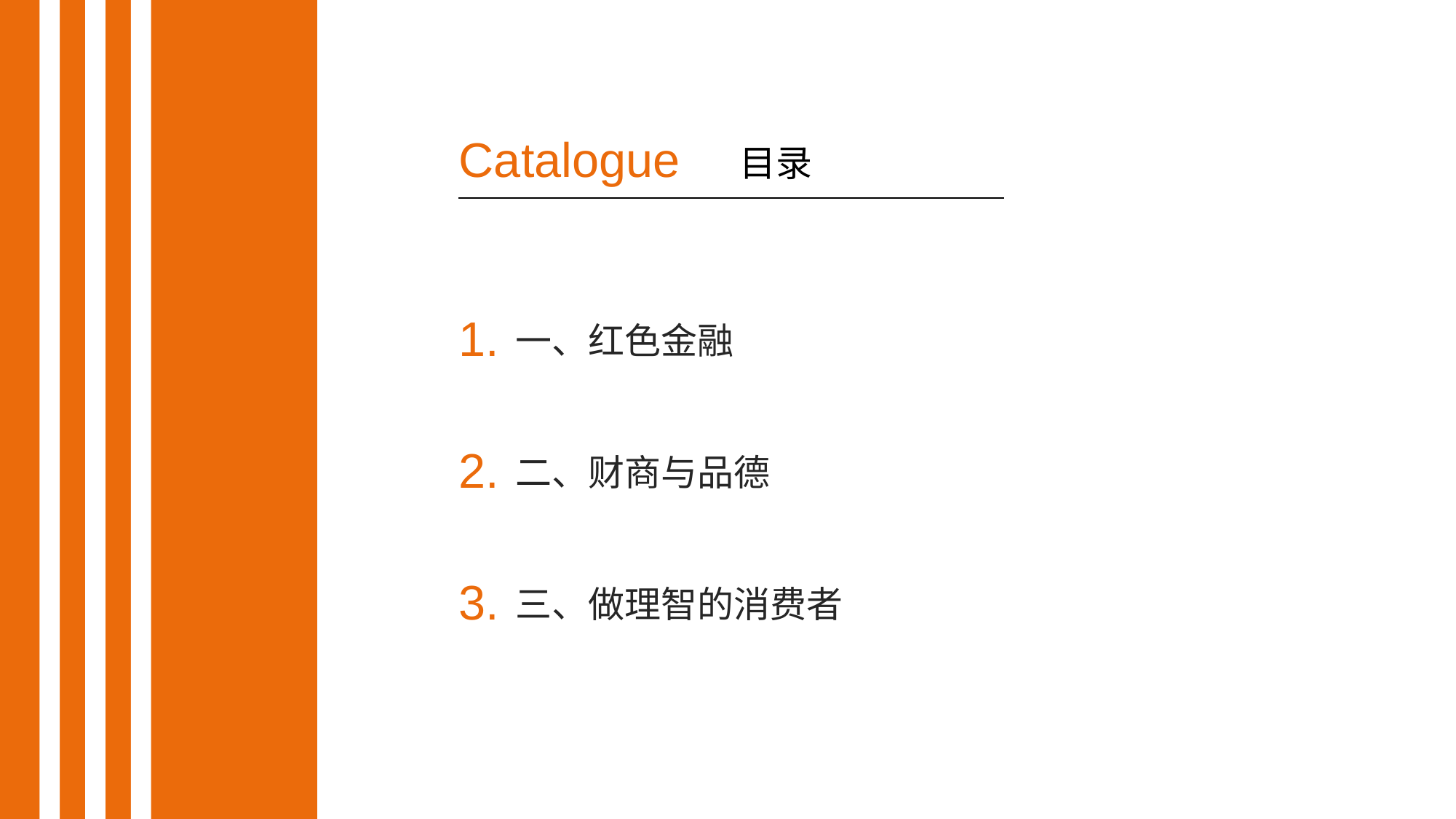

Catalogue
目录
1.
一、红色金融
2.
二、财商与品德
3.
三、做理智的消费者